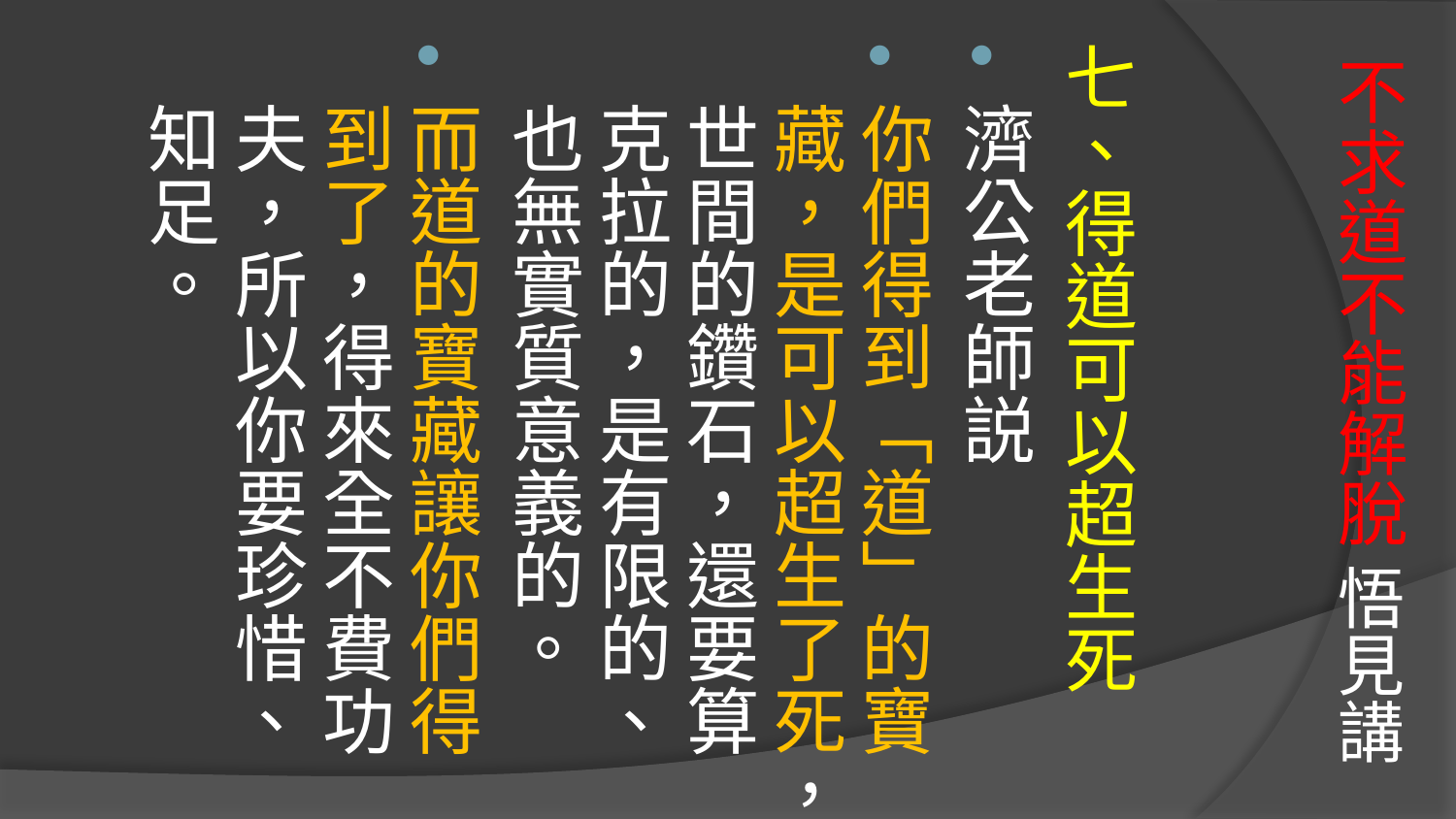

七、得道可以超生死
濟公老師説
你們得到「道」的寶藏，是可以超生了死，世間的鑽石，還要算克拉的，是有限的、也無實質意義的。
而道的寶藏讓你們得到了，得來全不費功夫，所以你要珍惜、知足。

# 不求道不能解脫 悟見講